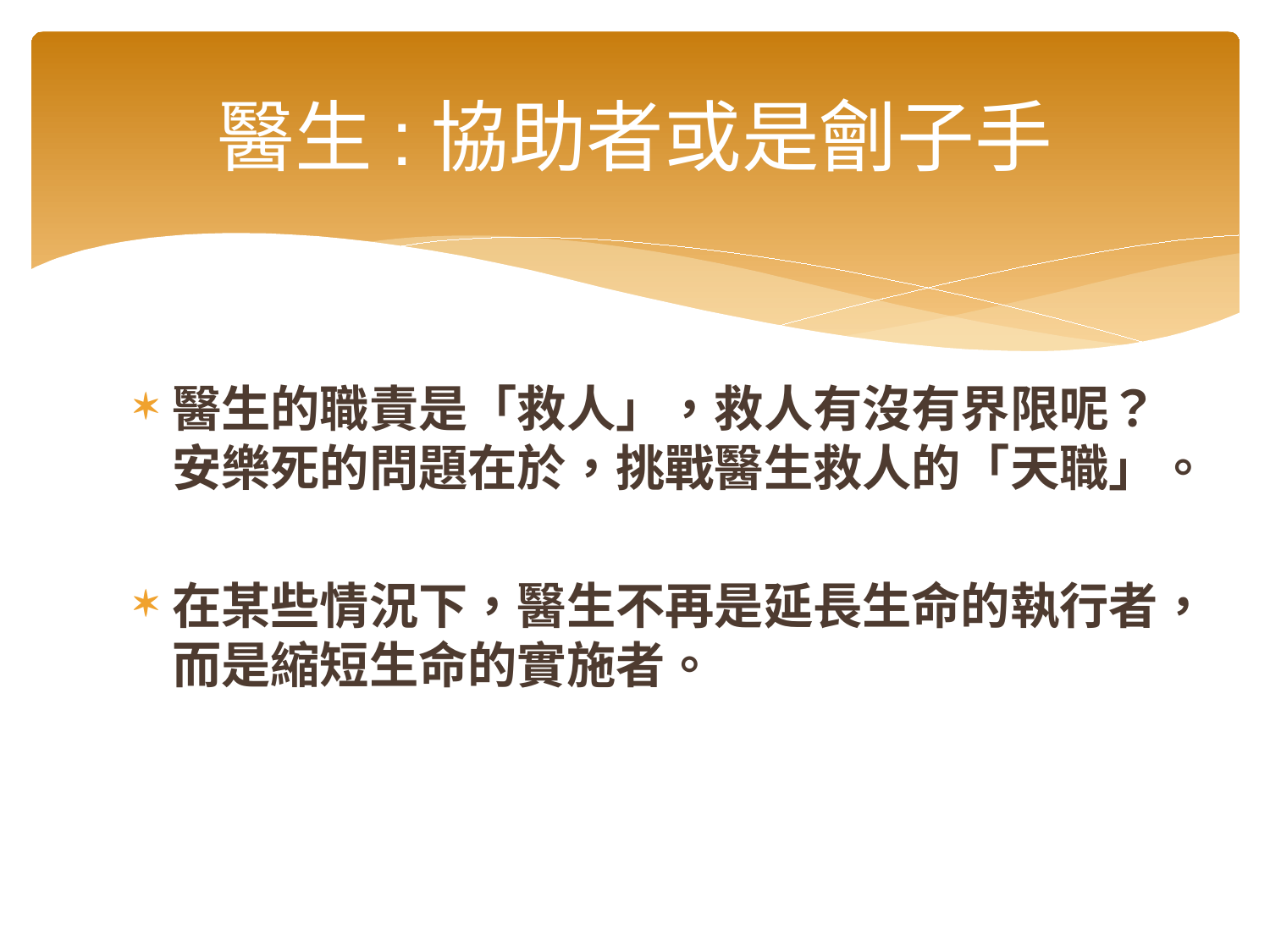

# 醫生:協助者或是劊子手
醫生的職責是「救人」，救人有沒有界限呢？安樂死的問題在於，挑戰醫生救人的「天職」。

在某些情況下，醫生不再是延長生命的執行者，而是縮短生命的實施者。